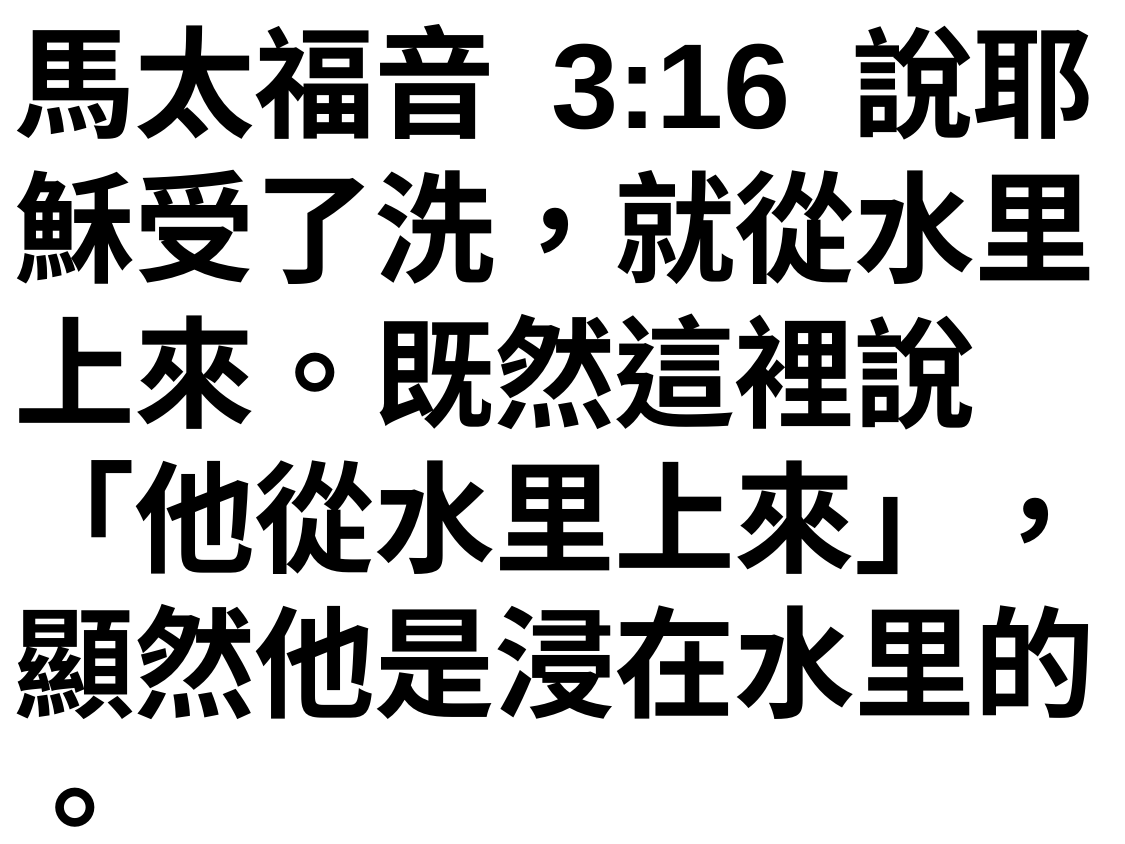

馬太福音 3:16 說耶穌受了洗，就從水里上來。既然這裡說「他從水里上來」，顯然他是浸在水里的
。